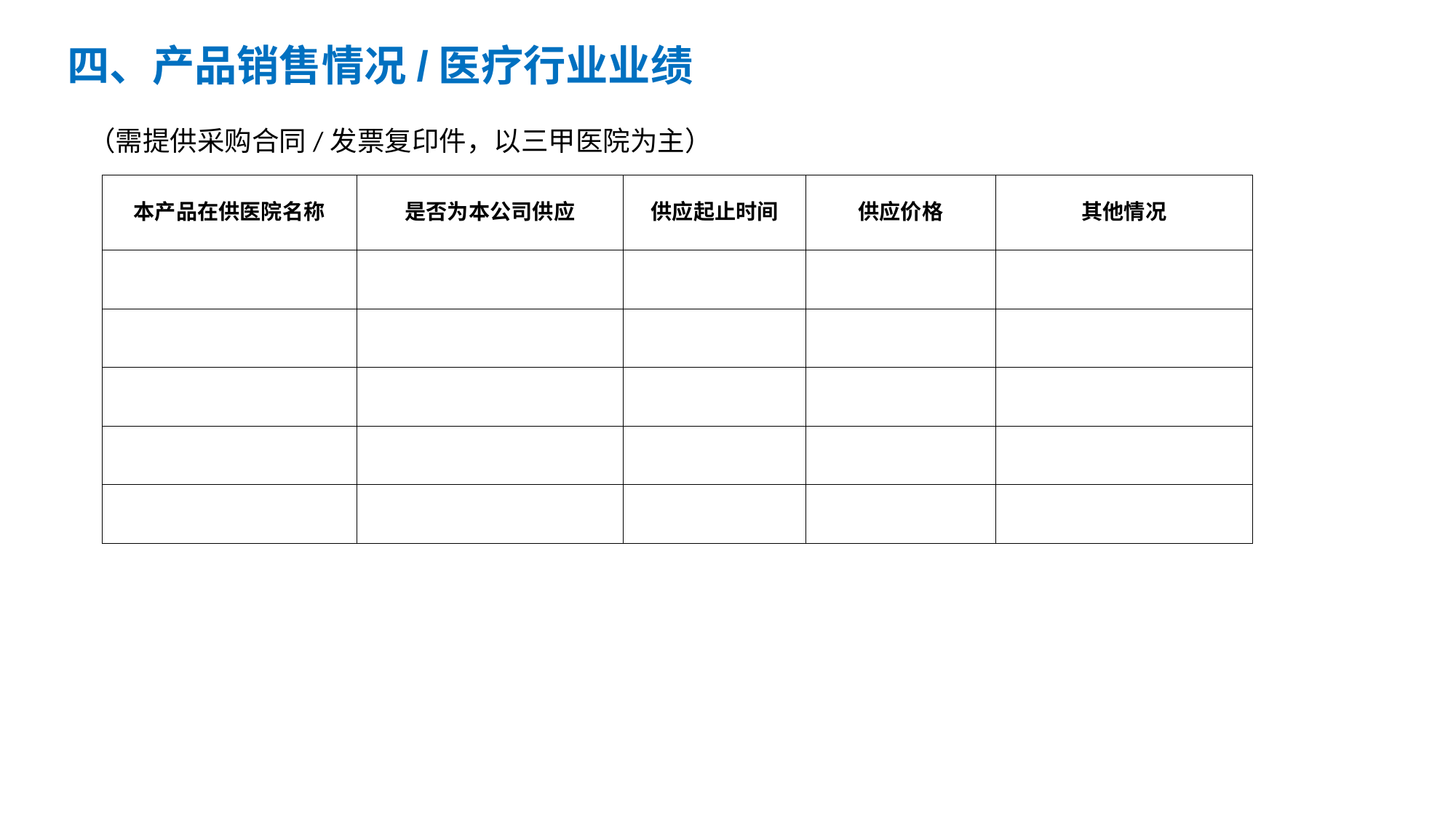

四、产品销售情况/医疗行业业绩
（需提供采购合同/发票复印件，以三甲医院为主）

| 本产品在供医院名称 | 是否为本公司供应 | 供应起止时间 | 供应价格 | 其他情况 |
| --- | --- | --- | --- | --- |
|  |  |  |  |  |
|  |  |  |  |  |
|  |  |  |  |  |
|  |  |  |  |  |
|  |  |  |  |  |